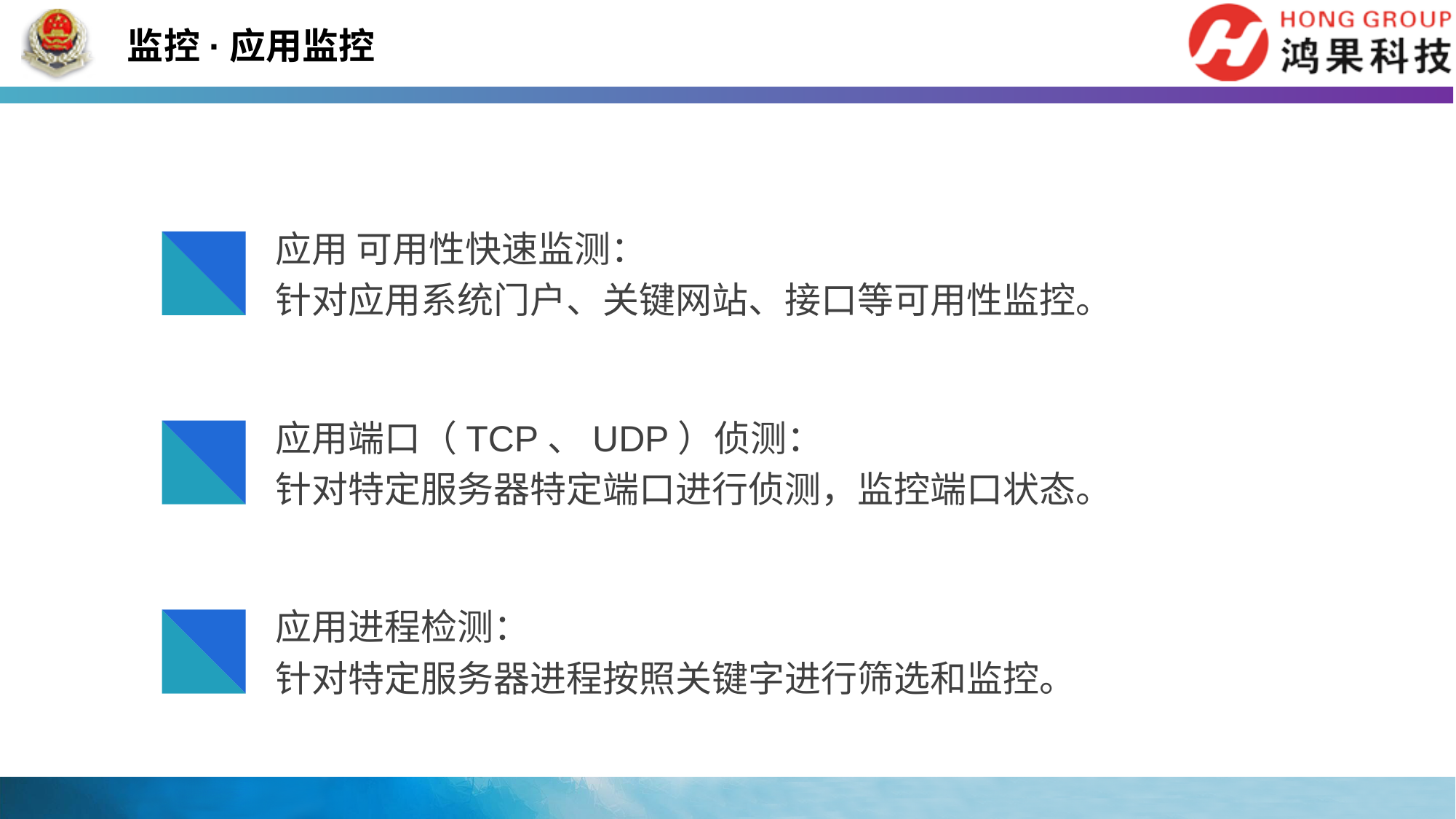

监控·应用监控
应用 可用性快速监测：
针对应用系统门户、关键网站、接口等可用性监控。

应用端口（TCP、UDP）侦测：
针对特定服务器特定端口进行侦测，监控端口状态。

应用进程检测：
针对特定服务器进程按照关键字进行筛选和监控。